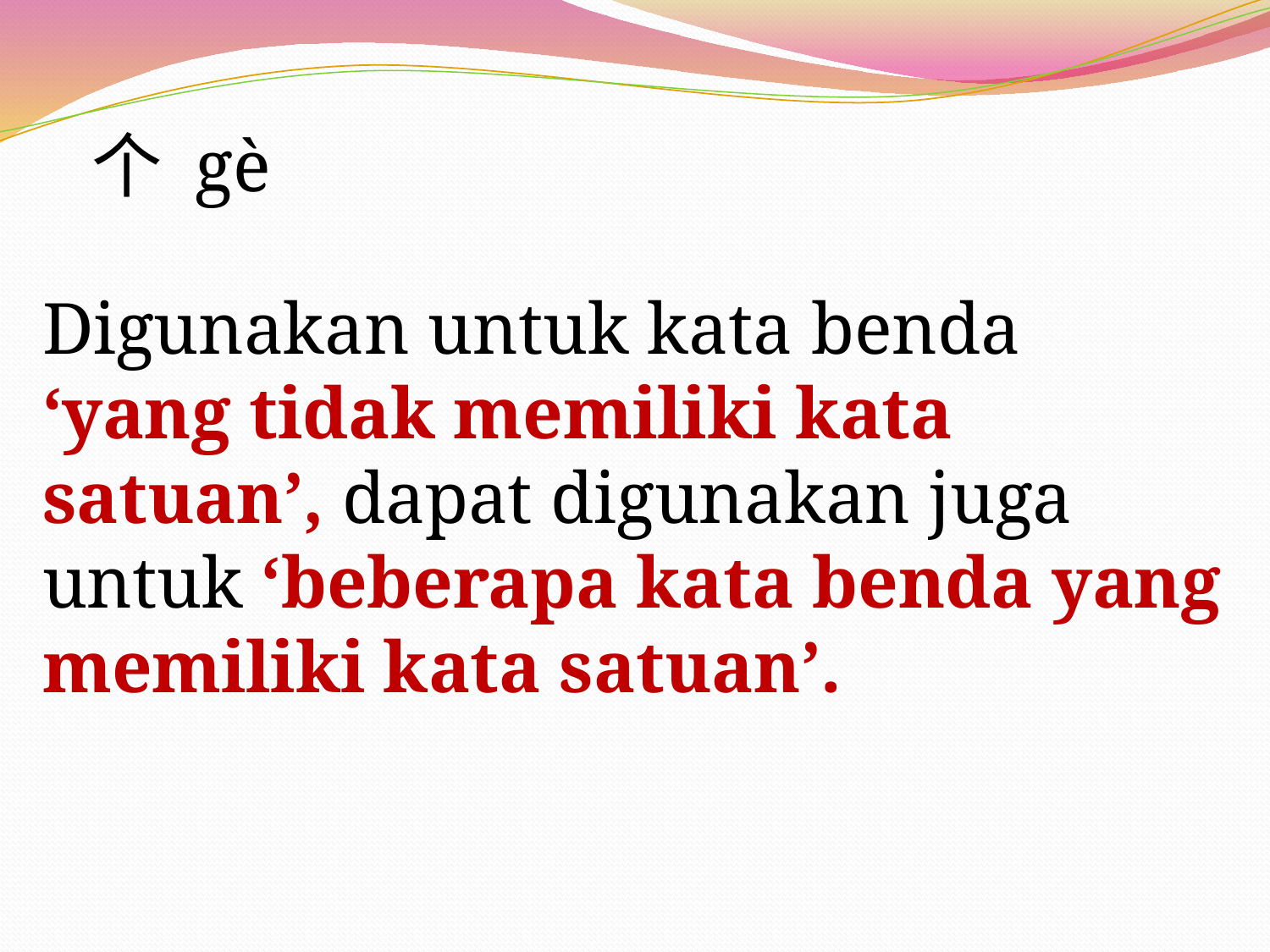

个 gè

Digunakan untuk kata benda ‘yang tidak memiliki kata satuan’, dapat digunakan juga untuk ‘beberapa kata benda yang memiliki kata satuan’.